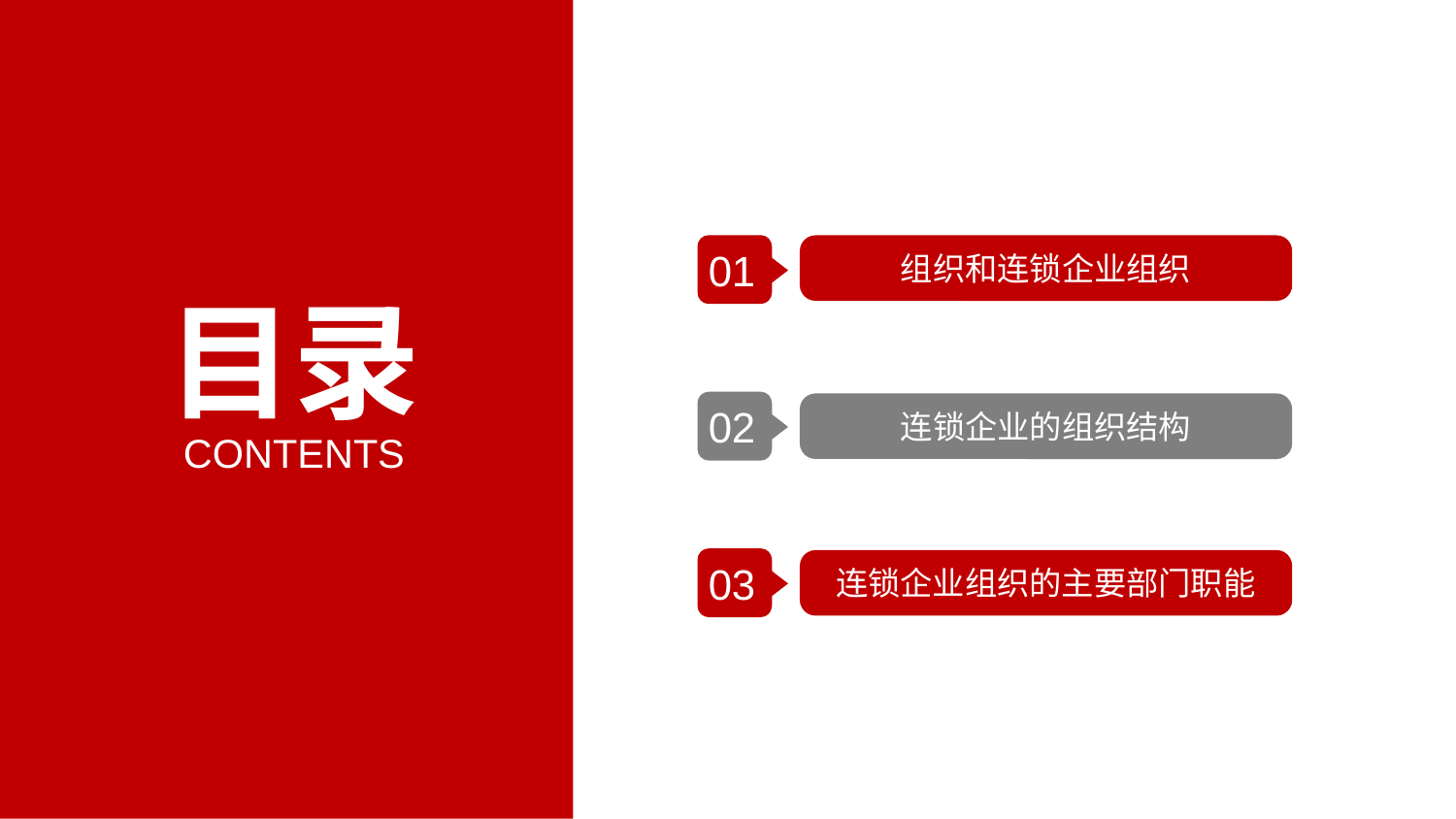

01
组织和连锁企业组织
目录
02
连锁企业的组织结构
CONTENTS
03
连锁企业组织的主要部门职能